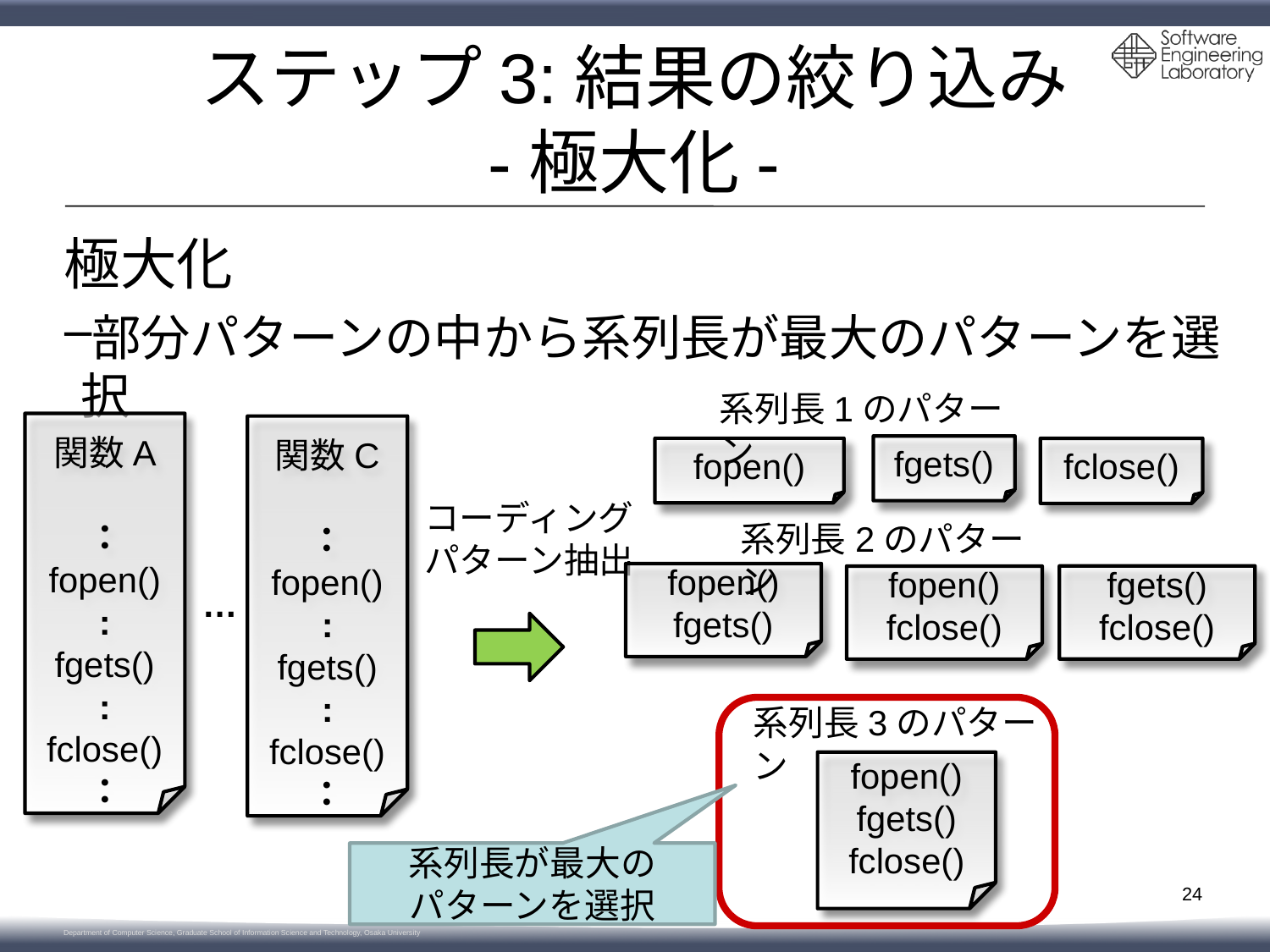

# ステップ3:結果の絞り込み -極大化-
 極大化
部分パターンの中から系列長が最大のパターンを選択
系列長1のパターン

関数A

：
fopen()
:
fgets()
:
fclose()
：

関数C

：
fopen()
:
fgets()
:
fclose()
：
fgets()
fopen()
fclose()
コーディング
パターン抽出
系列長2のパターン
fopen()
fgets()
fgets()
fclose()
fopen()
fclose()
…

系列長3のパターン

fopen()
fgets()
fclose()
系列長が最大の
パターンを選択
24